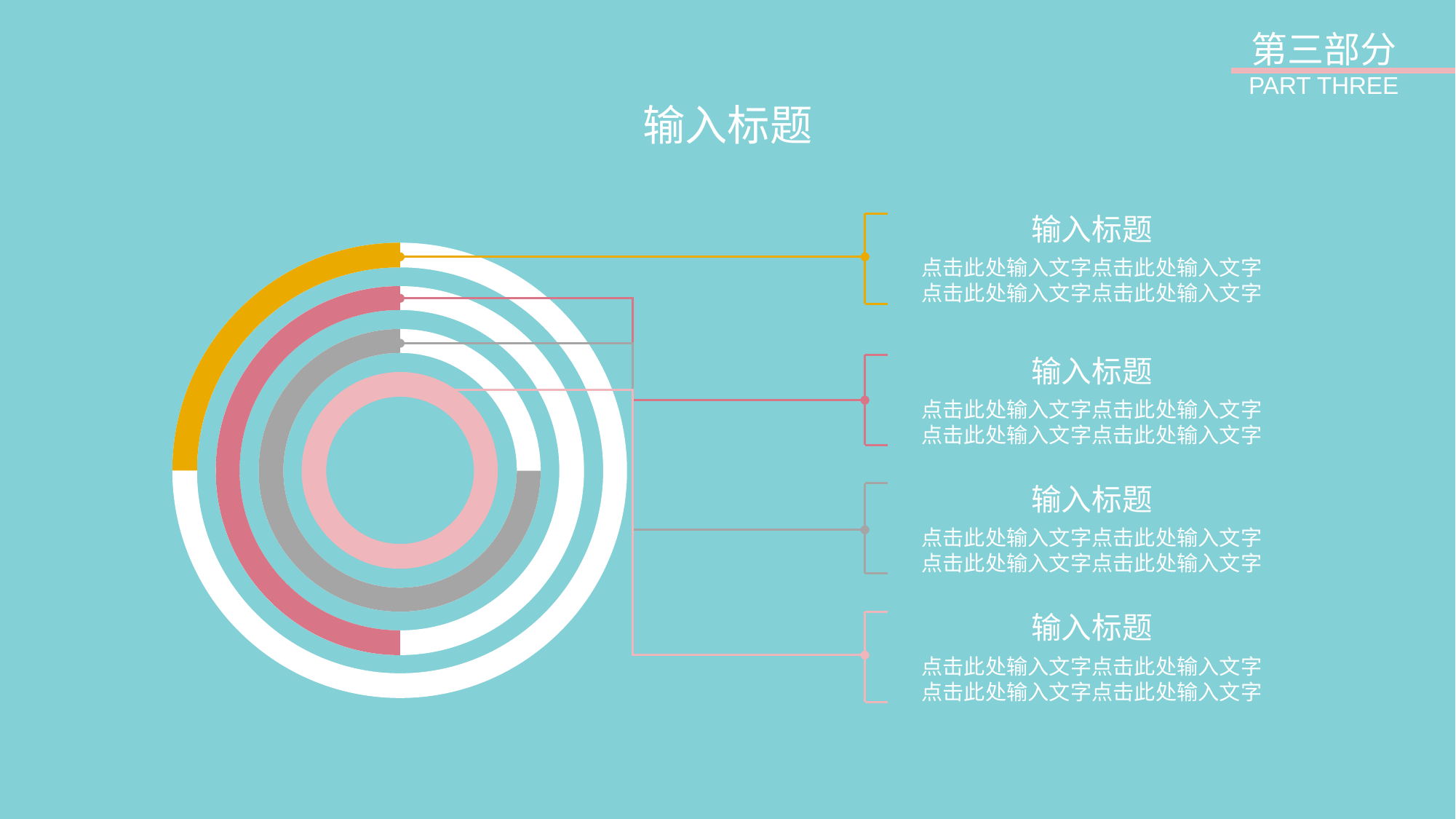

第三部分
PART THREE
输入标题
输入标题
点击此处输入文字点击此处输入文字
点击此处输入文字点击此处输入文字

输入标题
点击此处输入文字点击此处输入文字
点击此处输入文字点击此处输入文字

输入标题
点击此处输入文字点击此处输入文字
点击此处输入文字点击此处输入文字
输入标题
点击此处输入文字点击此处输入文字
点击此处输入文字点击此处输入文字